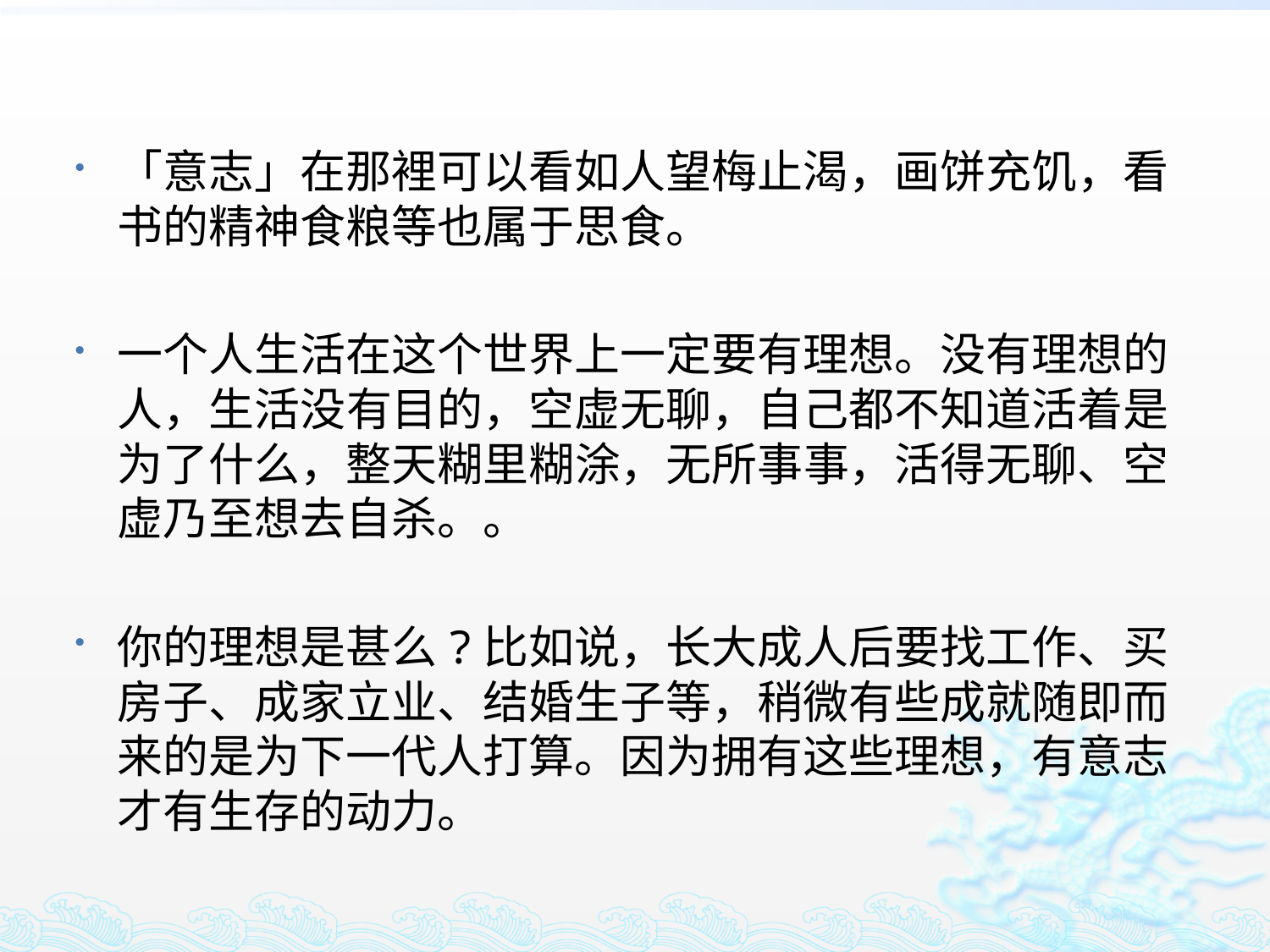

「意志」在那裡可以看如人望梅止渴，画饼充饥，看书的精神食粮等也属于思食。

一个人生活在这个世界上一定要有理想。没有理想的人，生活没有目的，空虚无聊，自己都不知道活着是为了什么，整天糊里糊涂，无所事事，活得无聊、空虚乃至想去自杀。。

你的理想是甚么?比如说，长大成人后要找工作、买房子、成家立业、结婚生子等，稍微有些成就随即而来的是为下一代人打算。因为拥有这些理想，有意志才有生存的动力。